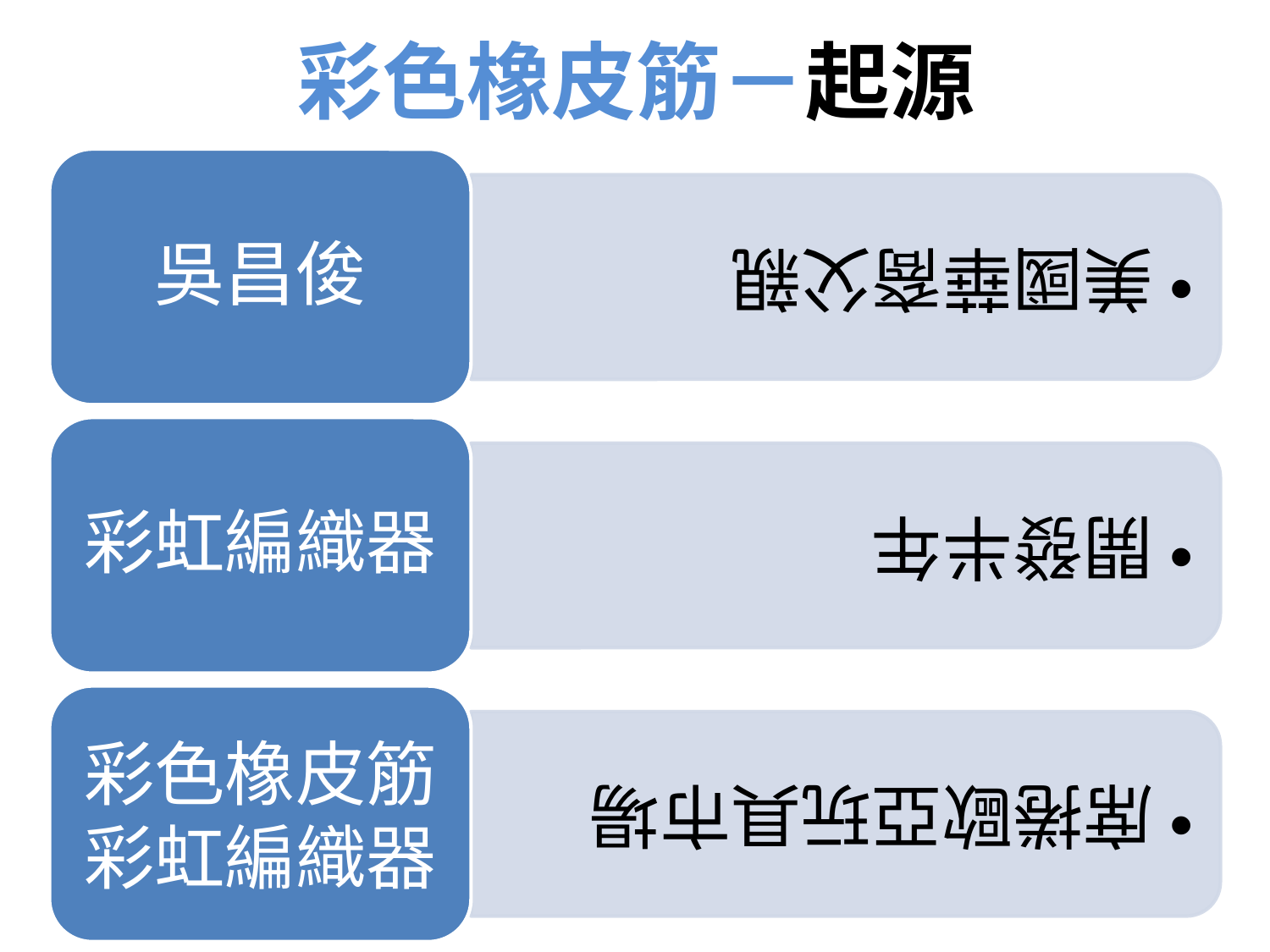

# 彩色橡皮筋－起源
美國華裔父親
吳昌俊
開發半年
彩虹編織器
席捲歐亞玩具市場
彩色橡皮筋彩虹編織器